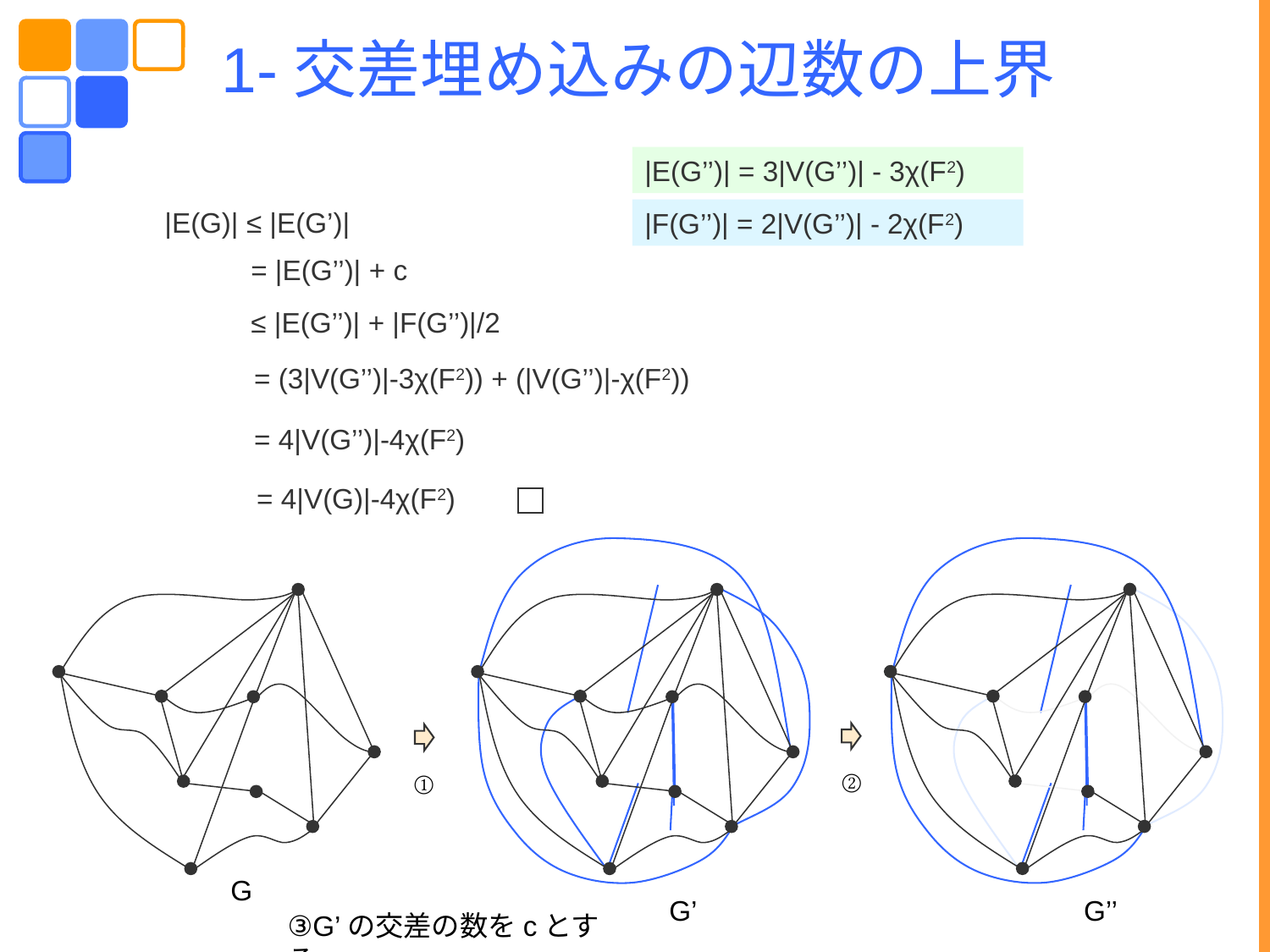

1-交差埋め込みの辺数の上界
|E(G’’)| = 3|V(G’’)| - 3χ(F2)
|E(G)| ≤ |E(G’)|
|F(G’’)| = 2|V(G’’)| - 2χ(F2)
= |E(G’’)| + c
≤ |E(G’’)| + |F(G’’)|/2
= (3|V(G’’)|-3χ(F2)) + (|V(G’’)|-χ(F2))
= 4|V(G’’)|-4χ(F2)
= 4|V(G)|-4χ(F2)

②
①
G
G’’
G’
③G’の交差の数をcとする．